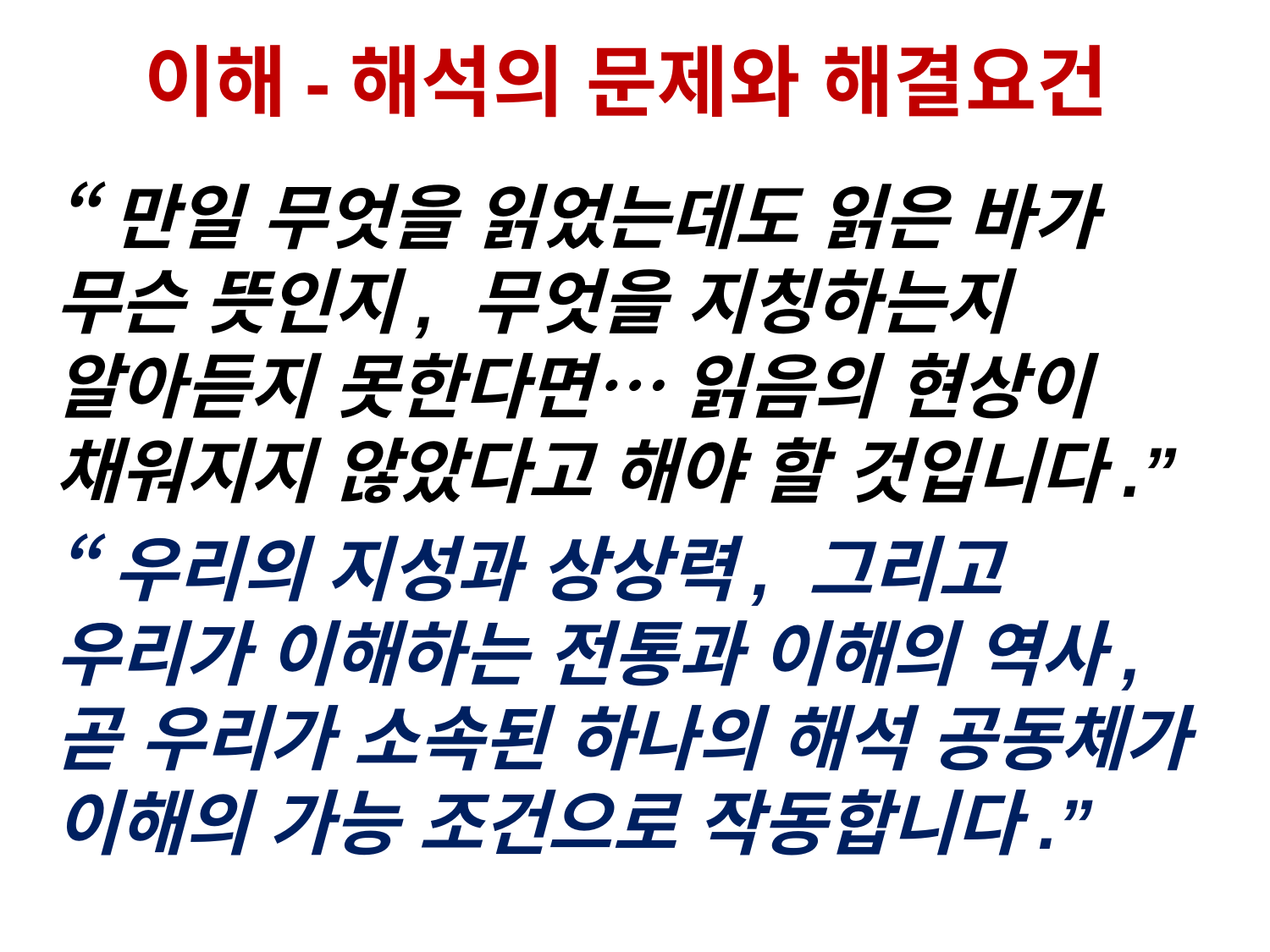

# 이해-해석의 문제와 해결요건
	“만일 무엇을 읽었는데도 읽은 바가 무슨 뜻인지, 무엇을 지칭하는지 알아듣지 못한다면… 읽음의 현상이 채워지지 않았다고 해야 할 것입니다.”
	“우리의 지성과 상상력, 그리고 우리가 이해하는 전통과 이해의 역사, 곧 우리가 소속된 하나의 해석 공동체가 이해의 가능 조건으로 작동합니다.”